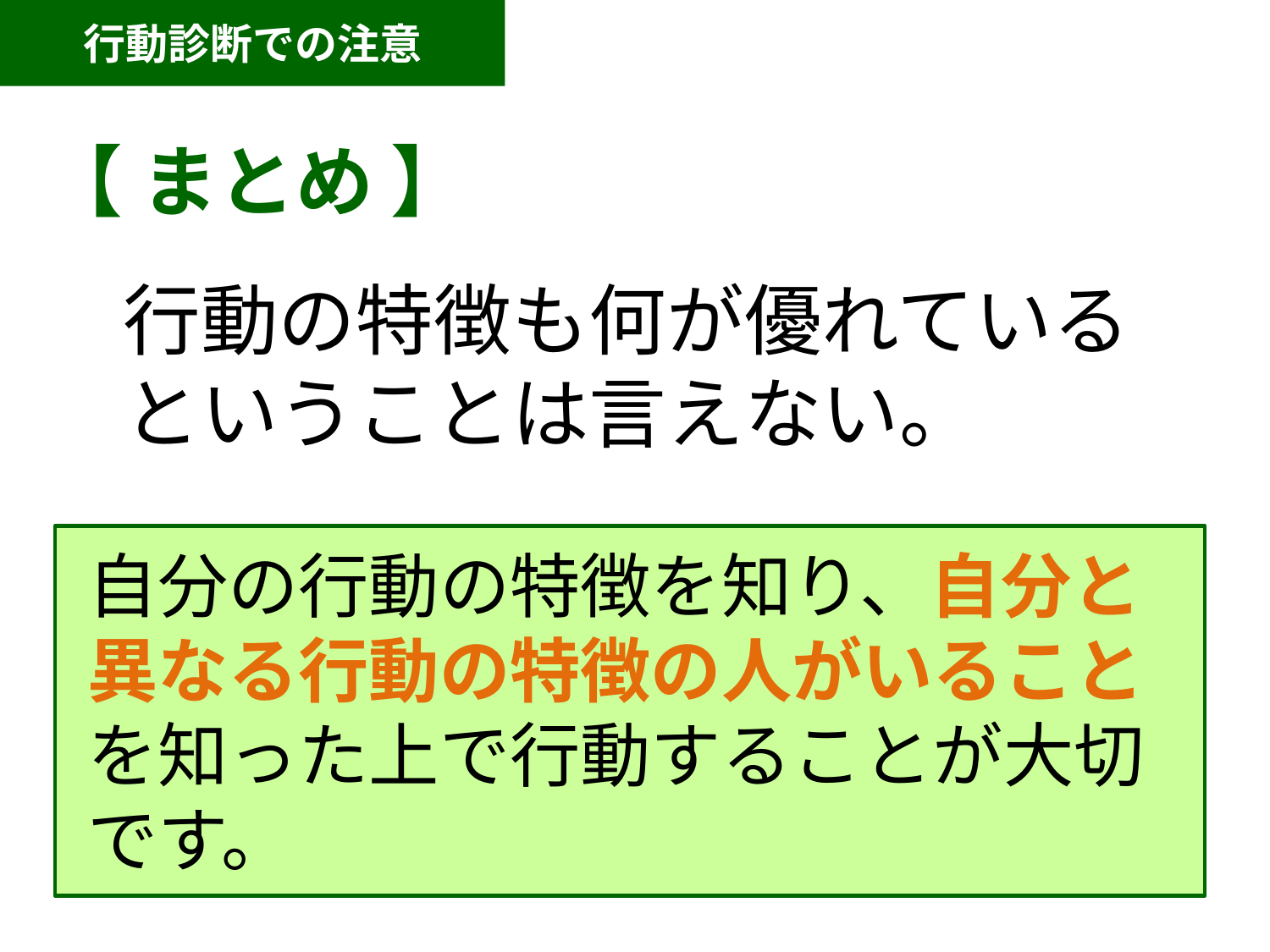

行動診断での注意
【 まとめ 】
行動の特徴も何が優れている
ということは言えない。

自分の行動の特徴を知り、自分と異なる行動の特徴の人がいることを知った上で行動することが大切です。